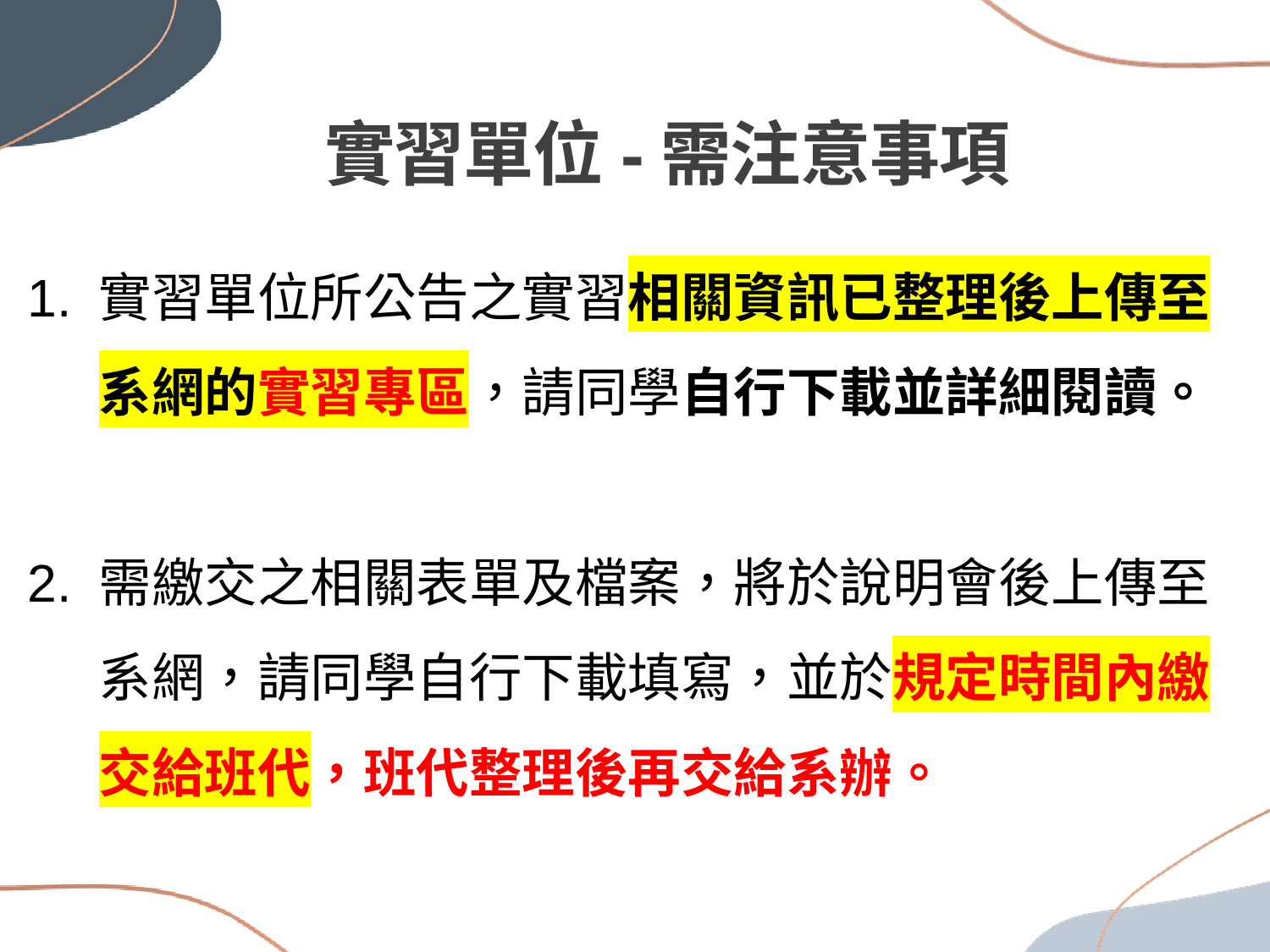

實習單位-需注意事項
實習單位所公告之實習相關資訊已整理後上傳至系網的實習專區，請同學自行下載並詳細閱讀。

需繳交之相關表單及檔案，將於說明會後上傳至系網，請同學自行下載填寫，並於規定時間內繳交給班代，班代整理後再交給系辦。